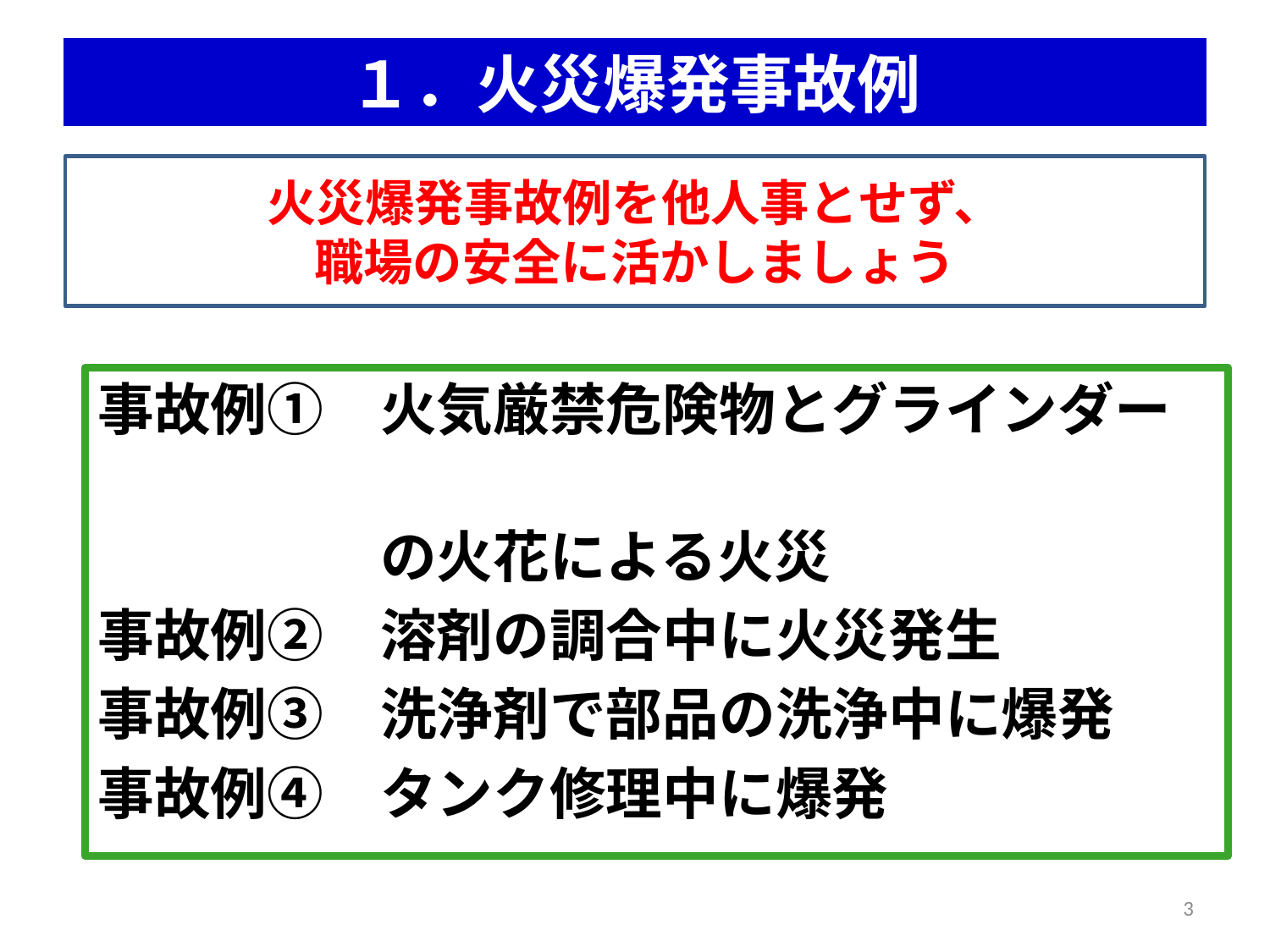

# １．火災爆発事故例
火災爆発事故例を他人事とせず、
職場の安全に活かしましょう
事故例①　火気厳禁危険物とグラインダー
　　　　　の火花による火災
事故例②　溶剤の調合中に火災発生
事故例③　洗浄剤で部品の洗浄中に爆発
事故例④　タンク修理中に爆発
3